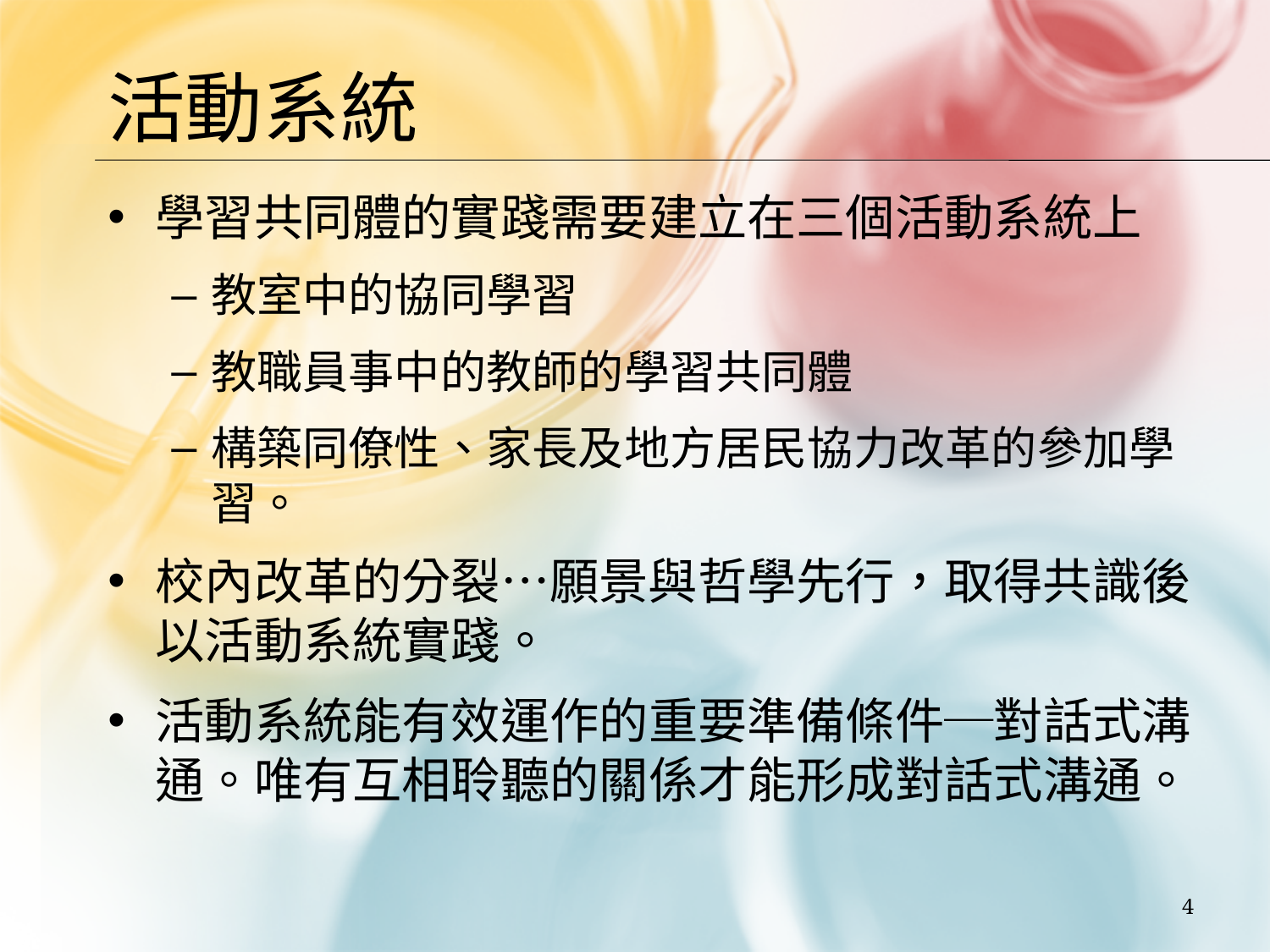

# 活動系統
學習共同體的實踐需要建立在三個活動系統上
教室中的協同學習
教職員事中的教師的學習共同體
構築同僚性、家長及地方居民協力改革的參加學習。
校內改革的分裂…願景與哲學先行，取得共識後以活動系統實踐。
活動系統能有效運作的重要準備條件─對話式溝通。唯有互相聆聽的關係才能形成對話式溝通。
4